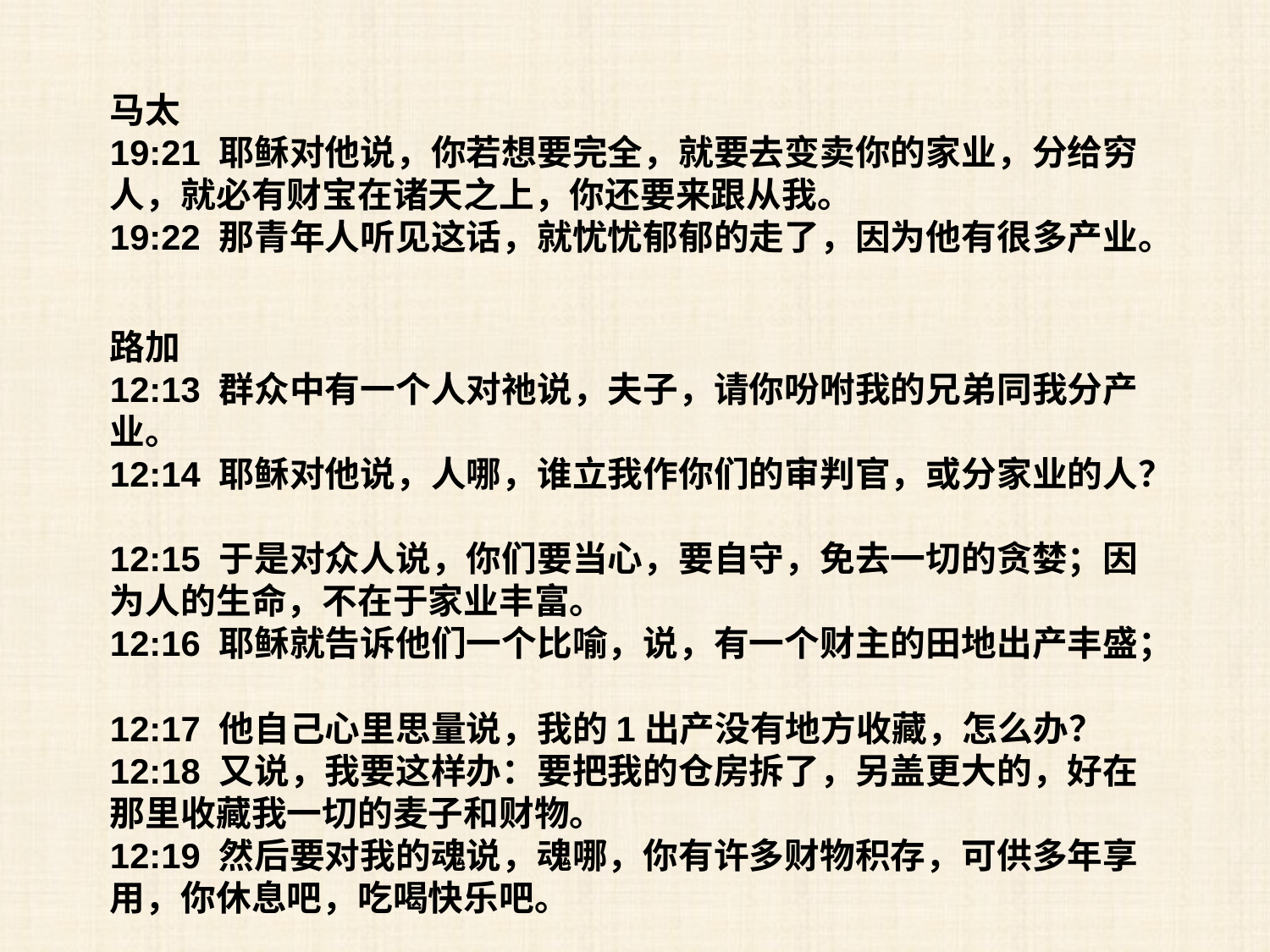

马太
19:21 耶稣对他说，你若想要完全，就要去变卖你的家业，分给穷人，就必有财宝在诸天之上，你还要来跟从我。
19:22 那青年人听见这话，就忧忧郁郁的走了，因为他有很多产业。
路加
12:13 群众中有一个人对祂说，夫子，请你吩咐我的兄弟同我分产业。
12:14 耶稣对他说，人哪，谁立我作你们的审判官，或分家业的人？
12:15 于是对众人说，你们要当心，要自守，免去一切的贪婪；因为人的生命，不在于家业丰富。
12:16 耶稣就告诉他们一个比喻，说，有一个财主的田地出产丰盛；
12:17 他自己心里思量说，我的1出产没有地方收藏，怎么办？
12:18 又说，我要这样办：要把我的仓房拆了，另盖更大的，好在那里收藏我一切的麦子和财物。
12:19 然后要对我的魂说，魂哪，你有许多财物积存，可供多年享用，你休息吧，吃喝快乐吧。